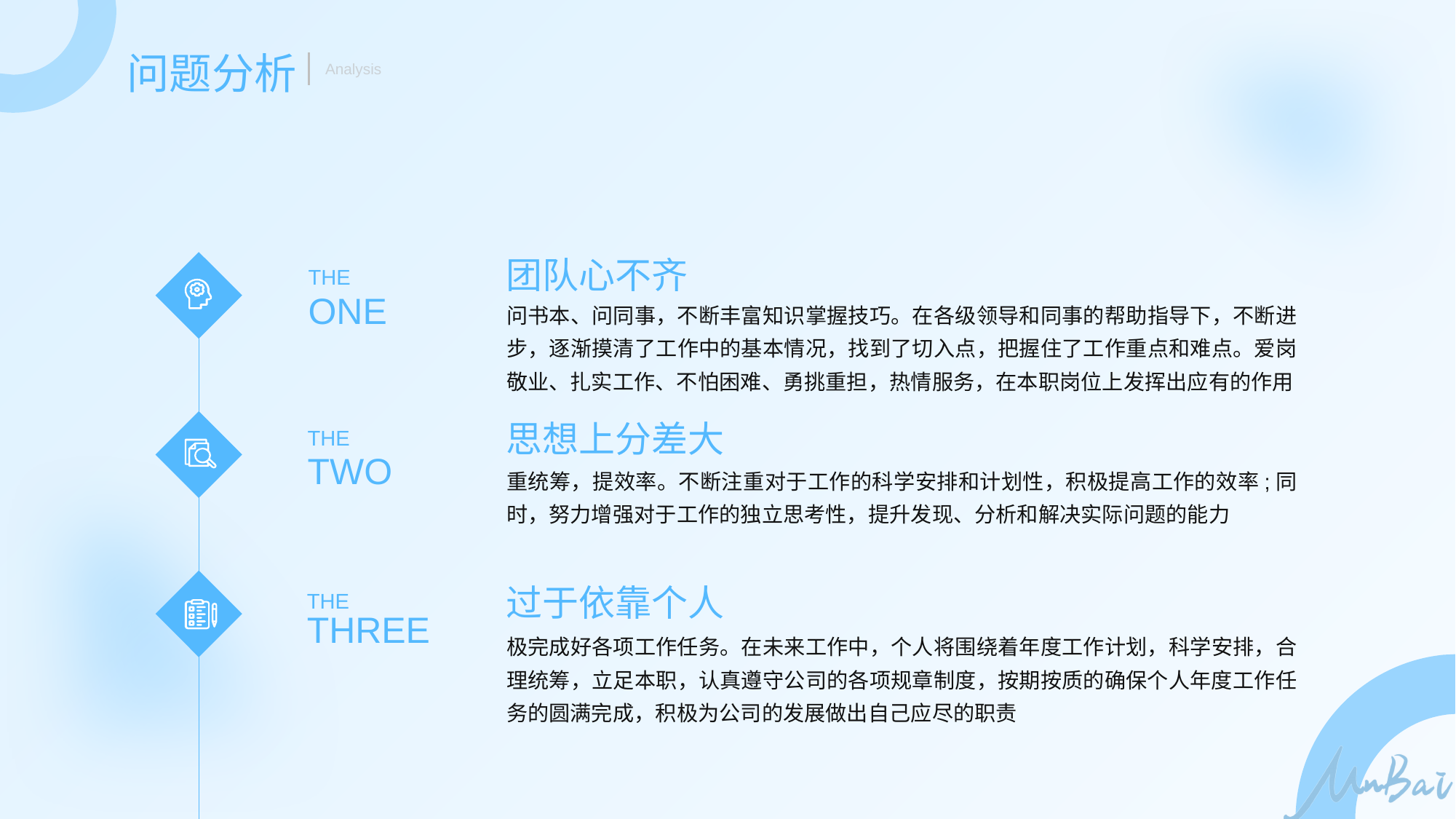

问题分析
Analysis
团队心不齐
THE
ONE

问书本、问同事，不断丰富知识掌握技巧。在各级领导和同事的帮助指导下，不断进步，逐渐摸清了工作中的基本情况，找到了切入点，把握住了工作重点和难点。爱岗敬业、扎实工作、不怕困难、勇挑重担，热情服务，在本职岗位上发挥出应有的作用
思想上分差大
THE
TWO

重统筹，提效率。不断注重对于工作的科学安排和计划性，积极提高工作的效率;同时，努力增强对于工作的独立思考性，提升发现、分析和解决实际问题的能力
THE
THREE

过于依靠个人

极完成好各项工作任务。在未来工作中，个人将围绕着年度工作计划，科学安排，合理统筹，立足本职，认真遵守公司的各项规章制度，按期按质的确保个人年度工作任务的圆满完成，积极为公司的发展做出自己应尽的职责